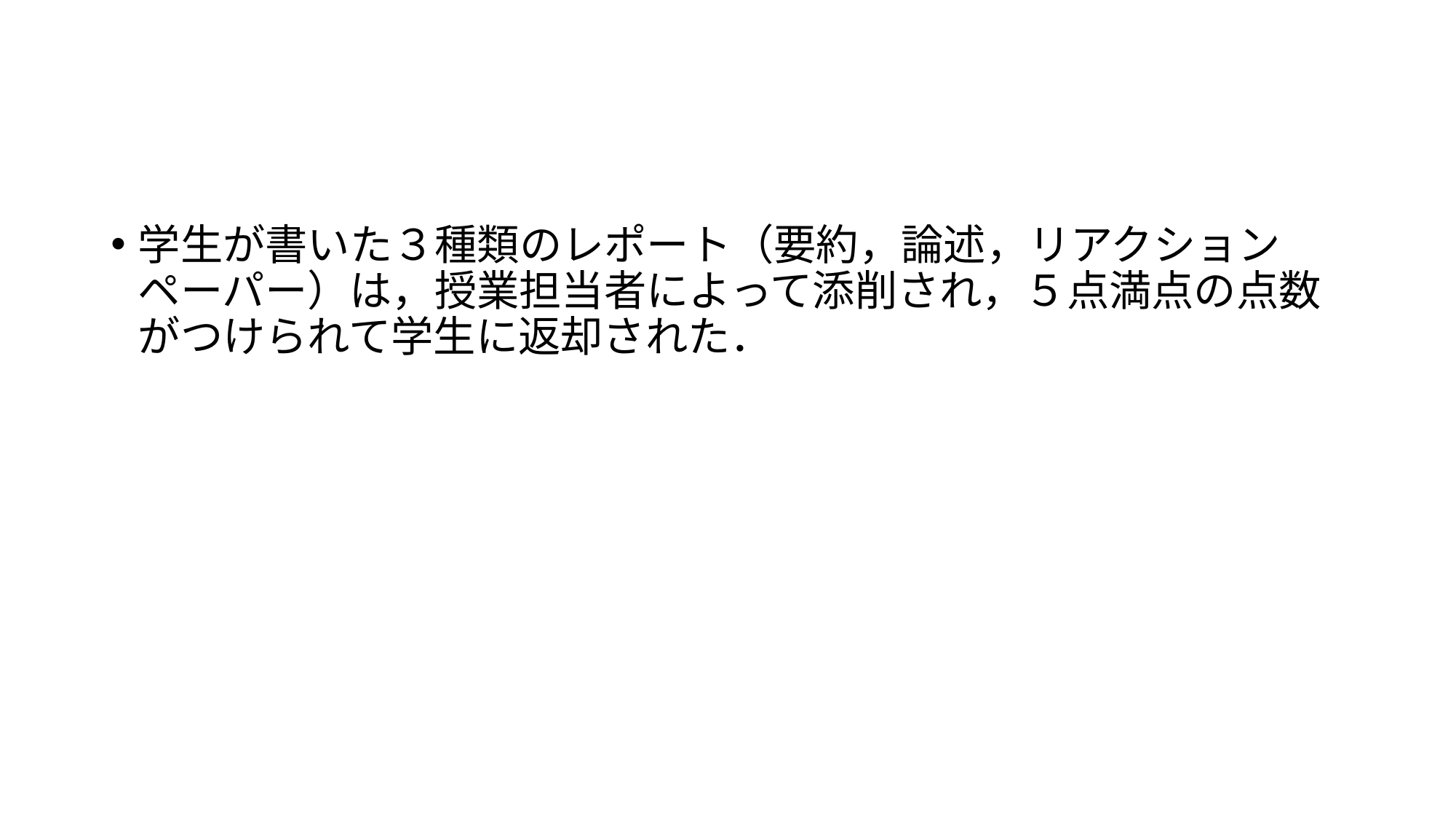

#
学生が書いた３種類のレポート（要約，論述，リアクションペーパー）は，授業担当者によって添削され，５点満点の点数がつけられて学生に返却された．